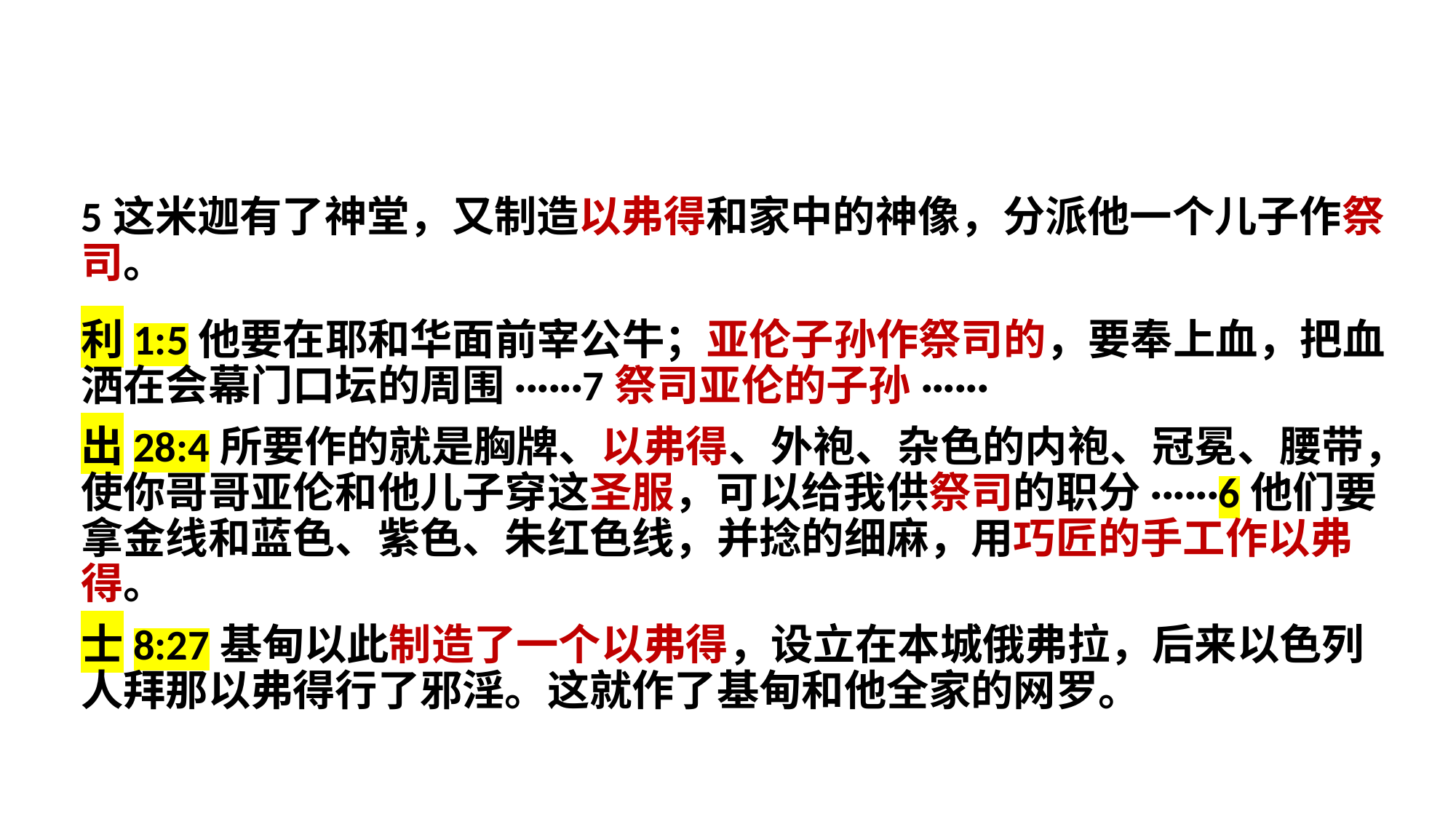

5这米迦有了神堂，又制造以弗得和家中的神像，分派他一个儿子作祭司。

利1:5他要在耶和华面前宰公牛；亚伦子孙作祭司的，要奉上血，把血洒在会幕门口坛的周围······7祭司亚伦的子孙······
出28:4所要作的就是胸牌、以弗得、外袍、杂色的内袍、冠冕、腰带，使你哥哥亚伦和他儿子穿这圣服，可以给我供祭司的职分······6他们要拿金线和蓝色、紫色、朱红色线，并捻的细麻，用巧匠的手工作以弗得。
士8:27基甸以此制造了一个以弗得，设立在本城俄弗拉，后来以色列人拜那以弗得行了邪淫。这就作了基甸和他全家的网罗。